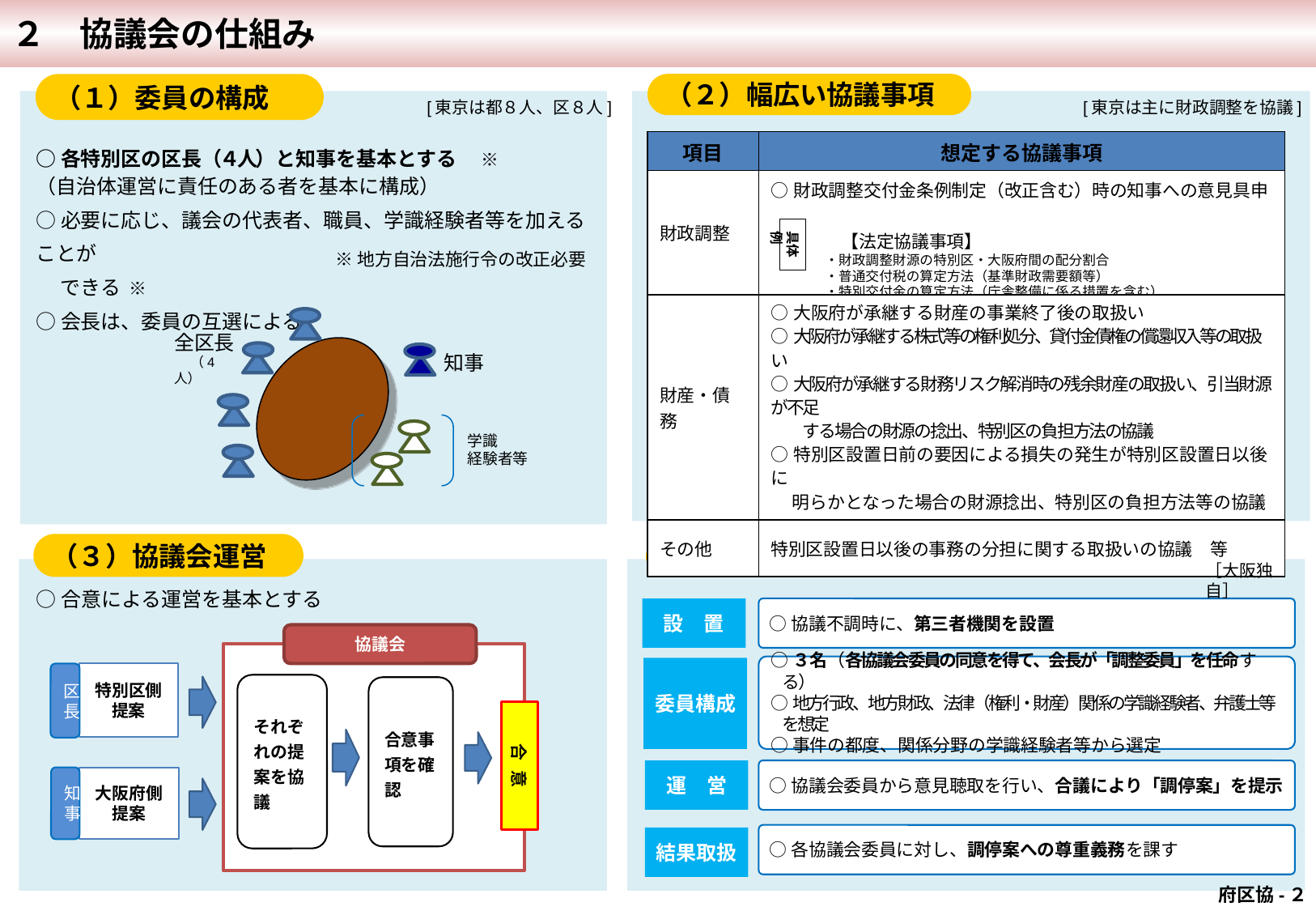

２　協議会の仕組み
（２）幅広い協議事項
（１）委員の構成

[東京は都８人、区８人]
[東京は主に財政調整を協議]
○各特別区の区長（４人）と知事を基本とする　※
（自治体運営に責任のある者を基本に構成）
○必要に応じ、議会の代表者、職員、学識経験者等を加えることが
　 できる  ※
○会長は、委員の互選による
| 項目 | 想定する協議事項 |
| --- | --- |
| 財政調整 | ○財政調整交付金条例制定（改正含む）時の知事への意見具申 　　　　　　　　　　　　　　　　　　　　　　　　　　　　　　　　【法定協議事項】 　　　　・財政調整財源の特別区・大阪府間の配分割合 　　　　・普通交付税の算定方法（基準財政需要額等） 　　　　・特別交付金の算定方法（庁舎整備に係る措置を含む） |
| 財産・債務 | ○大阪府が承継する財産の事業終了後の取扱い ○大阪府が承継する株式等の権利処分、貸付金債権の償還収入等の取扱い ○大阪府が承継する財務リスク解消時の残余財産の取扱い、引当財源が不足 　　する場合の財源の捻出、特別区の負担方法の協議 ○特別区設置日前の要因による損失の発生が特別区設置日以後に 　 明らかとなった場合の財源捻出、特別区の負担方法等の協議 |
| その他 | 特別区設置日以後の事務の分担に関する取扱いの協議　等 |
具体例
※地方自治法施行令の改正必要

全区長
　 （4人）

知事

学識
経験者等

（３）協議会運営
（４）第三者機関
［大阪独自］

○合意による運営を基本とする
設　置
○協議不調時に、第三者機関を設置
協議会

区長
特別区側
提案
それぞれの提案を協議

合意事項を確認
合意

知事
大阪府側
提案

○３名（各協議会委員の同意を得て、会長が「調整委員」を任命する）
○地方行政、地方財政、法律（権利・財産）関係の学識経験者、弁護士等を想定
○事件の都度、関係分野の学識経験者等から選定
委員構成
運　営
○協議会委員から意見聴取を行い、合議により「調停案」を提示
○各協議会委員に対し、調停案への尊重義務を課す
結果取扱
府区協-２